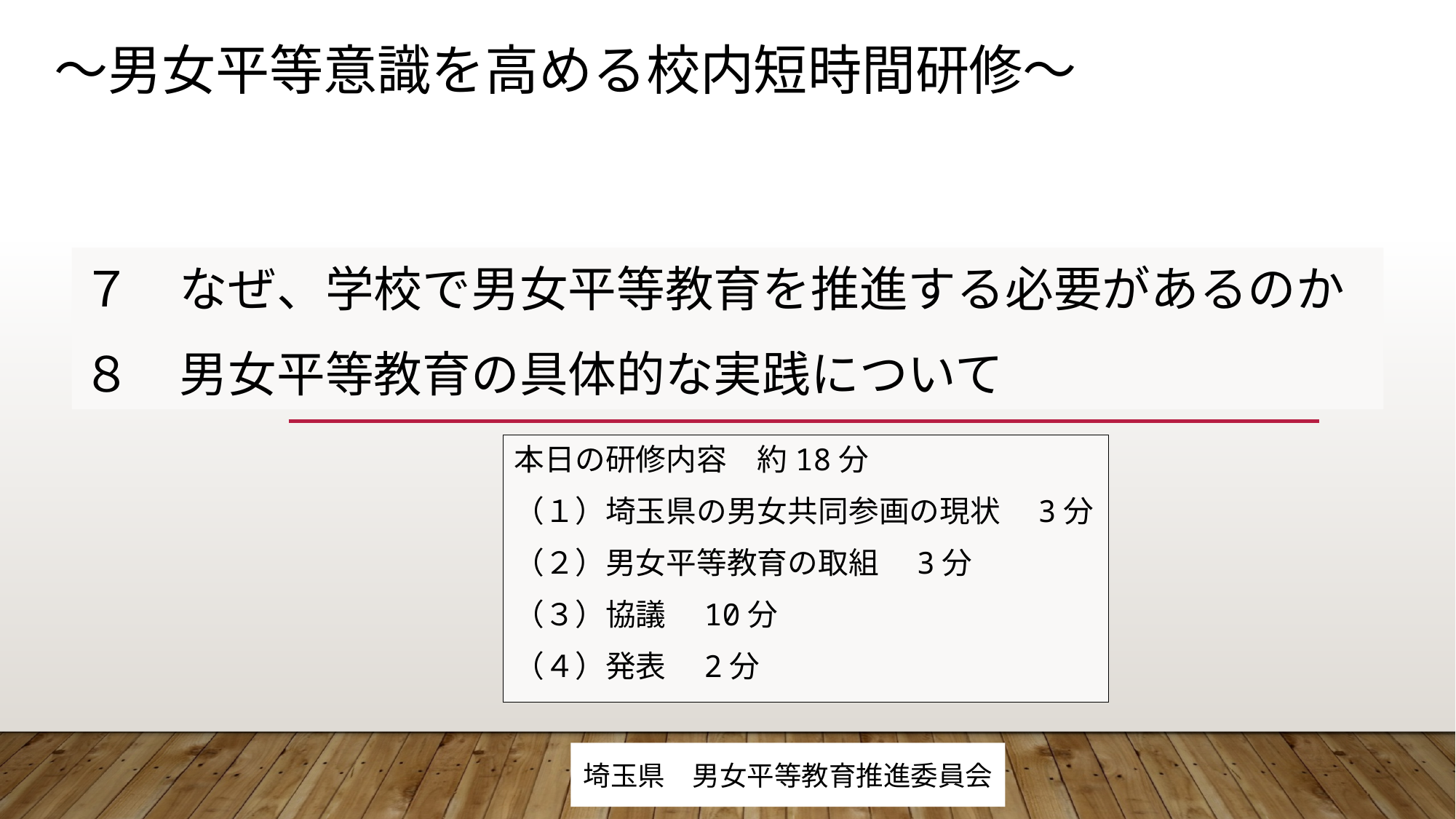

# ～男女平等意識を高める校内短時間研修～
７　なぜ、学校で男女平等教育を推進する必要があるのか
８　男女平等教育の具体的な実践について

本日の研修内容　約18分
（１）埼玉県の男女共同参画の現状　3分
（２）男女平等教育の取組　3分
（３）協議　10分
（４）発表　2分

埼玉県　男女平等教育推進委員会